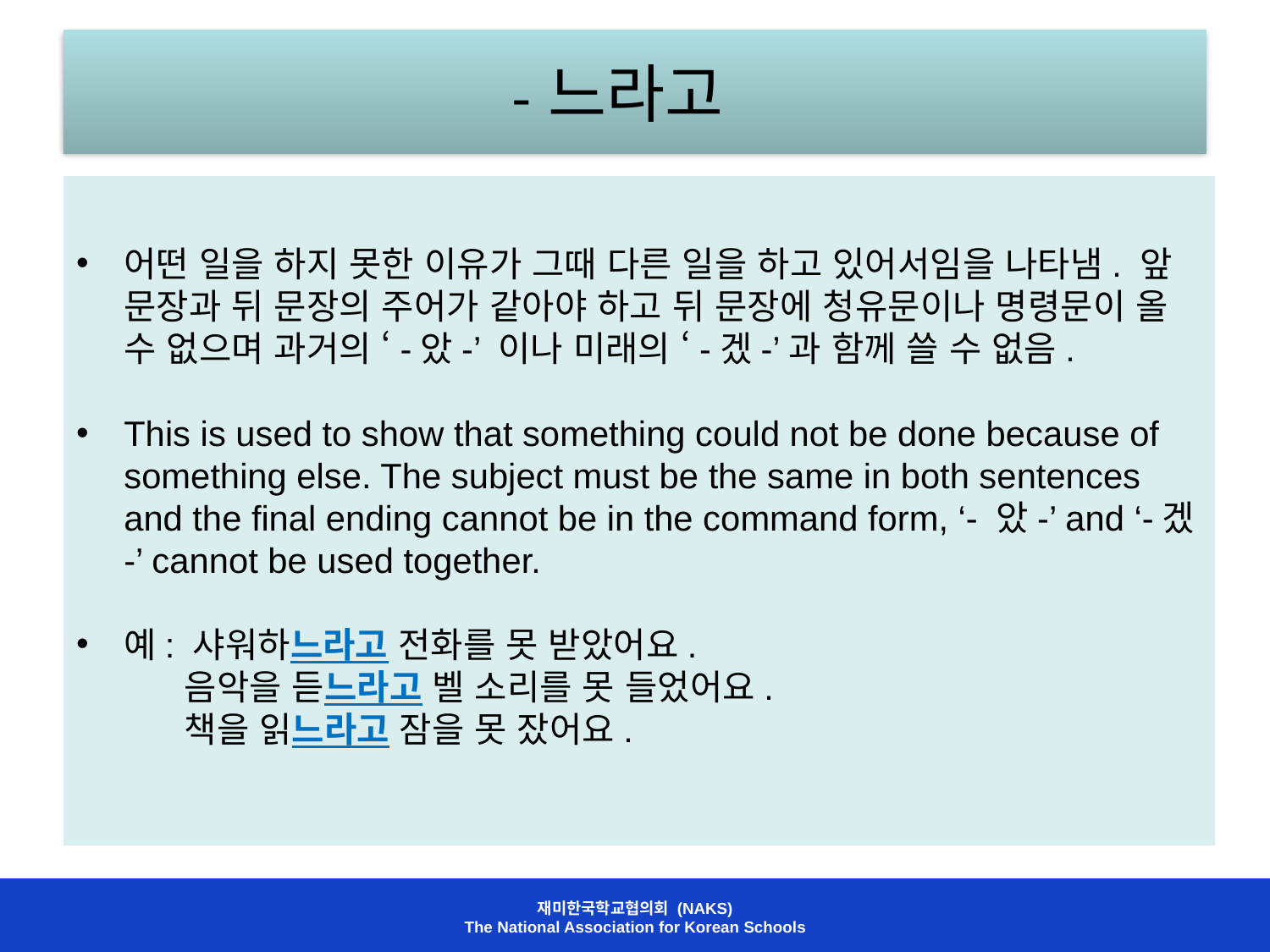

# -느라고

어떤 일을 하지 못한 이유가 그때 다른 일을 하고 있어서임을 나타냄. 앞 문장과 뒤 문장의 주어가 같아야 하고 뒤 문장에 청유문이나 명령문이 올 수 없으며 과거의 ‘-았-’ 이나 미래의 ‘-겠-’과 함께 쓸 수 없음.

This is used to show that something could not be done because of something else. The subject must be the same in both sentences and the final ending cannot be in the command form, ‘- 았-’ and ‘-겠-’ cannot be used together.

예: 샤워하느라고 전화를 못 받았어요.
          음악을 듣느라고 벨 소리를 못 들었어요.
          책을 읽느라고 잠을 못 잤어요.
재미한국학교협의회 (NAKS)
The National Association for Korean Schools